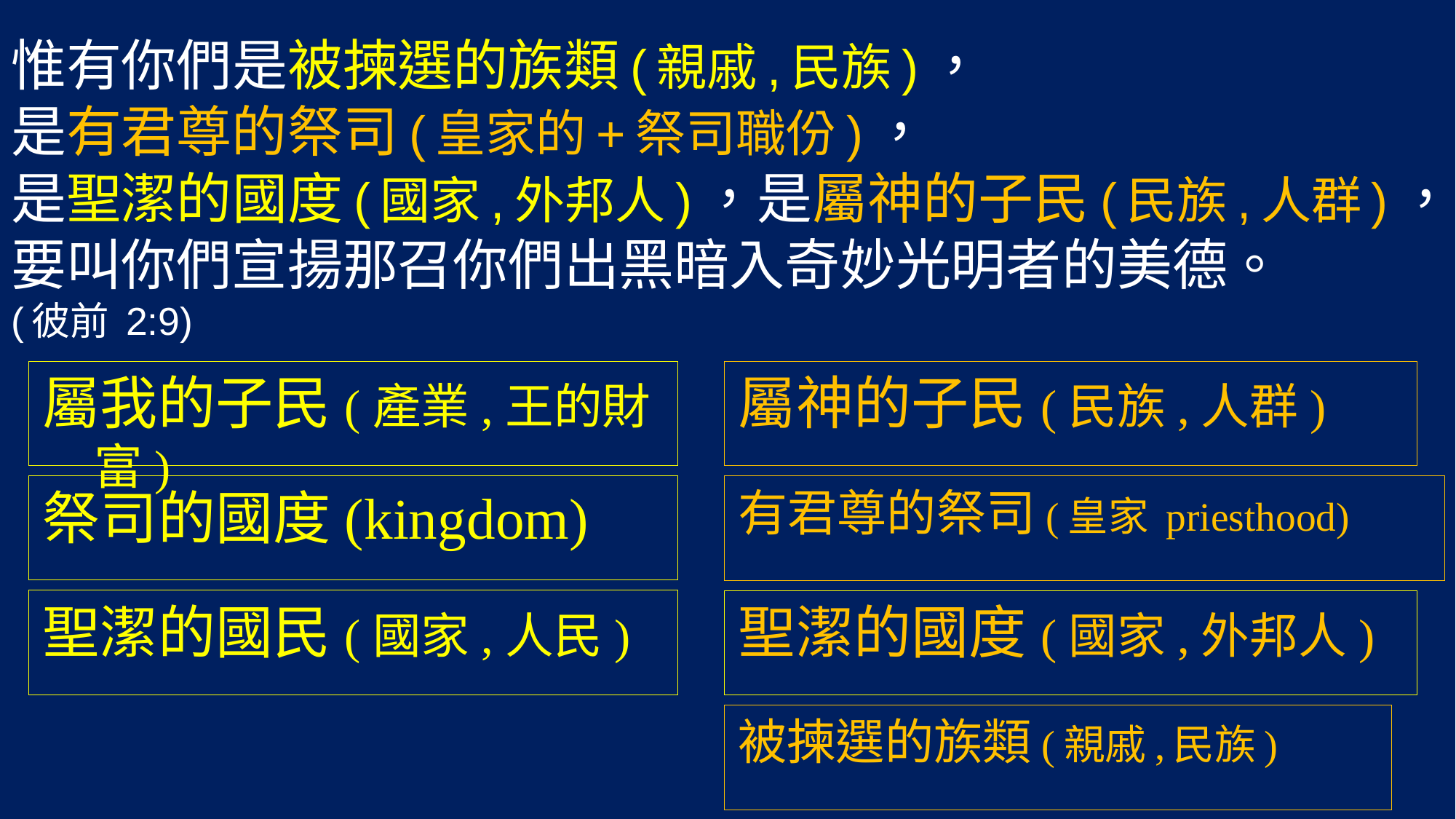

# 惟有你們是被揀選的族類(親戚,民族)， 是有君尊的祭司(皇家的+祭司職份)， 是聖潔的國度(國家,外邦人)，是屬神的子民(民族,人群)， 要叫你們宣揚那召你們出黑暗入奇妙光明者的美德。 (彼前 2:9)
屬我的子民(產業,王的財富)
屬神的子民(民族,人群)
祭司的國度(kingdom)
有君尊的祭司(皇家 priesthood)
聖潔的國民(國家,人民)
聖潔的國度(國家,外邦人)
被揀選的族類(親戚,民族)